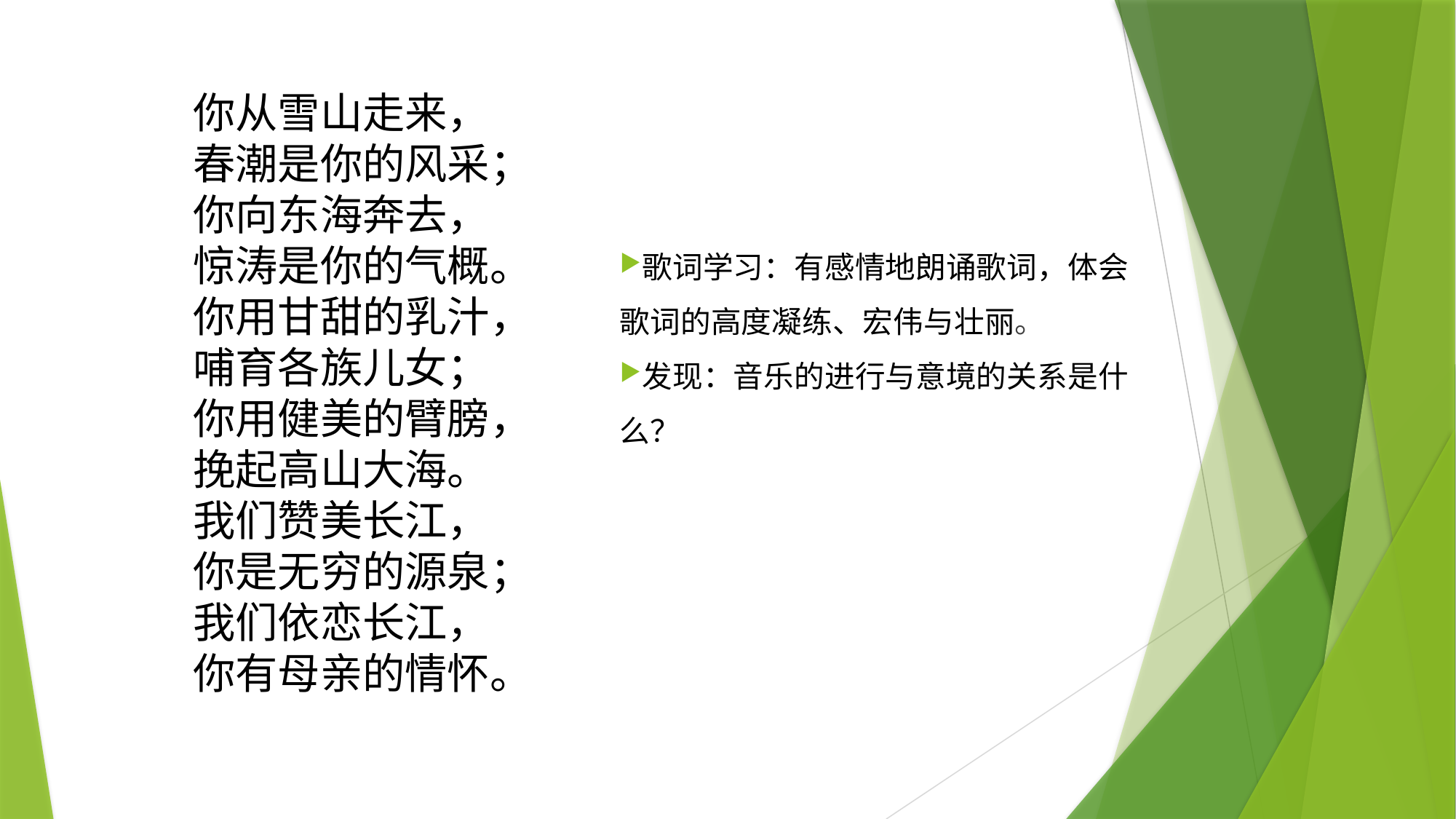

你从雪山走来，
春潮是你的风采；
你向东海奔去，
惊涛是你的气概。
你用甘甜的乳汁，
哺育各族儿女；
你用健美的臂膀，
挽起高山大海。
我们赞美长江，
你是无穷的源泉；
我们依恋长江，
你有母亲的情怀。

歌词学习：有感情地朗诵歌词，体会歌词的高度凝练、宏伟与壮丽。
发现：音乐的进行与意境的关系是什么？